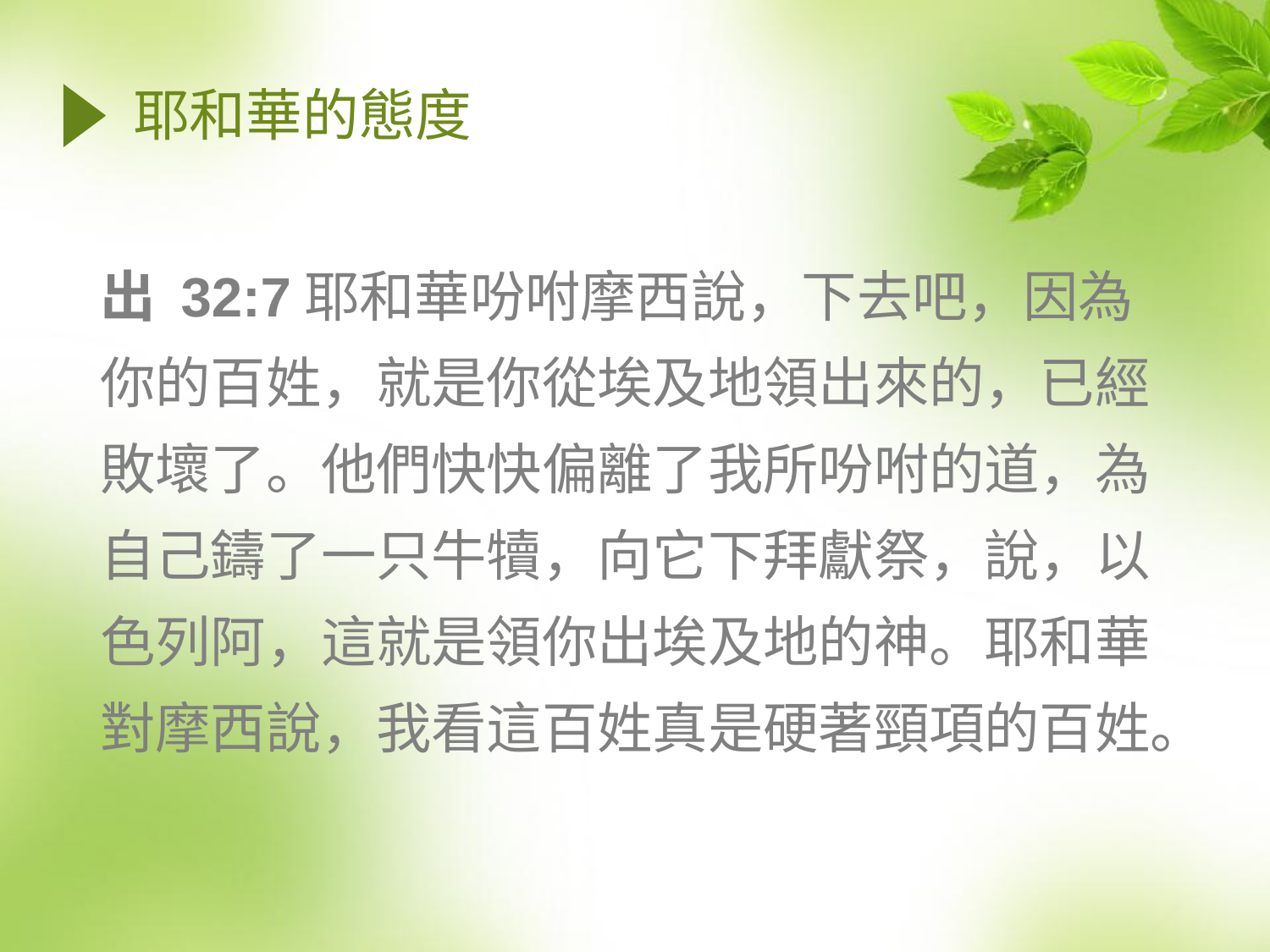

# 耶和華的態度
出 32:7耶和華吩咐摩西說，下去吧，因為你的百姓，就是你從埃及地領出來的，已經敗壞了。他們快快偏離了我所吩咐的道，為自己鑄了一只牛犢，向它下拜獻祭，說，以色列阿，這就是領你出埃及地的神。耶和華對摩西說，我看這百姓真是硬著頸項的百姓。